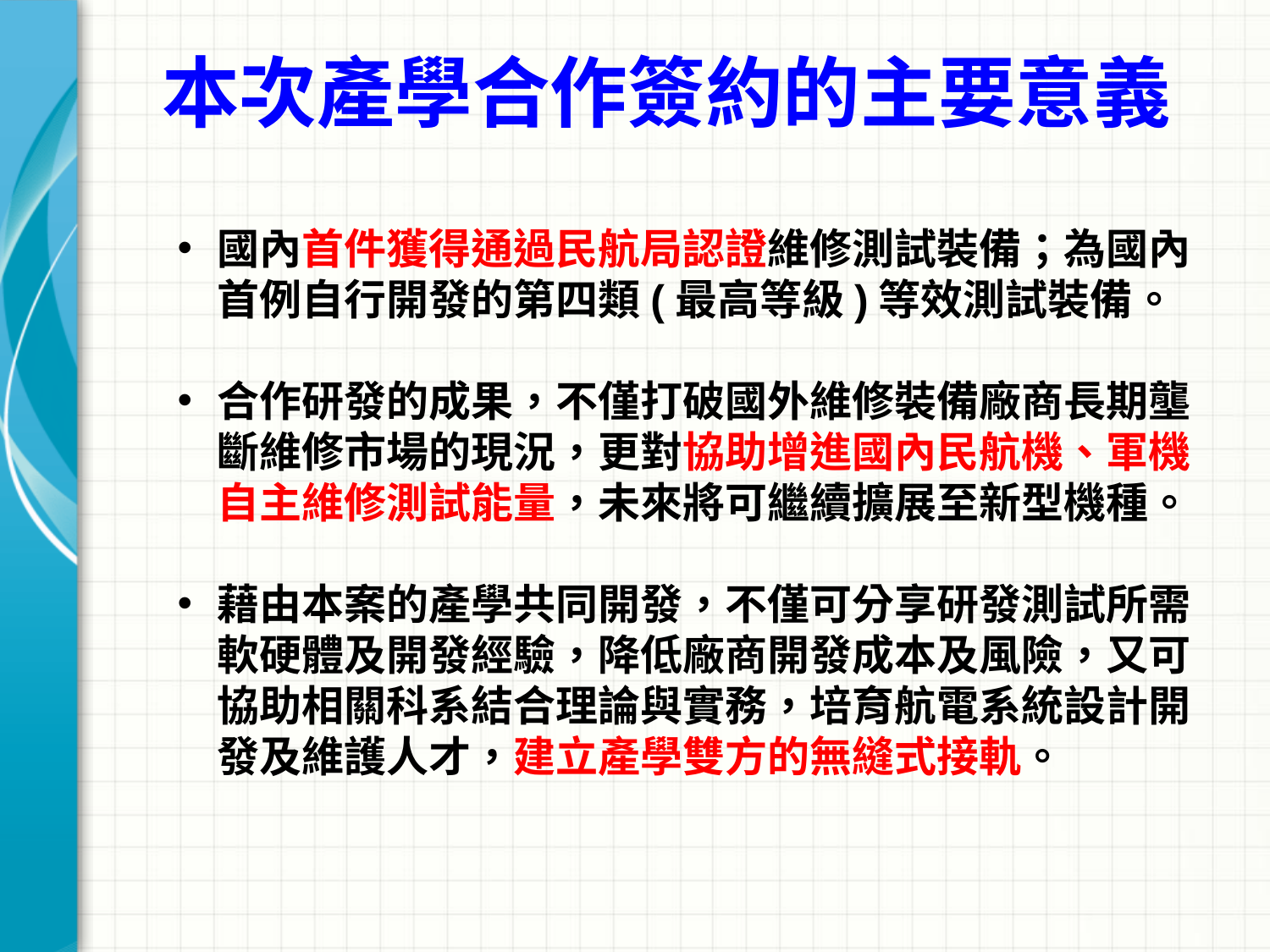

本次產學合作簽約的主要意義
國內首件獲得通過民航局認證維修測試裝備；為國內首例自行開發的第四類(最高等級)等效測試裝備。

合作研發的成果，不僅打破國外維修裝備廠商長期壟斷維修市場的現況，更對協助增進國內民航機、軍機自主維修測試能量，未來將可繼續擴展至新型機種。

藉由本案的產學共同開發，不僅可分享研發測試所需軟硬體及開發經驗，降低廠商開發成本及風險，又可協助相關科系結合理論與實務，培育航電系統設計開發及維護人才，建立產學雙方的無縫式接軌。